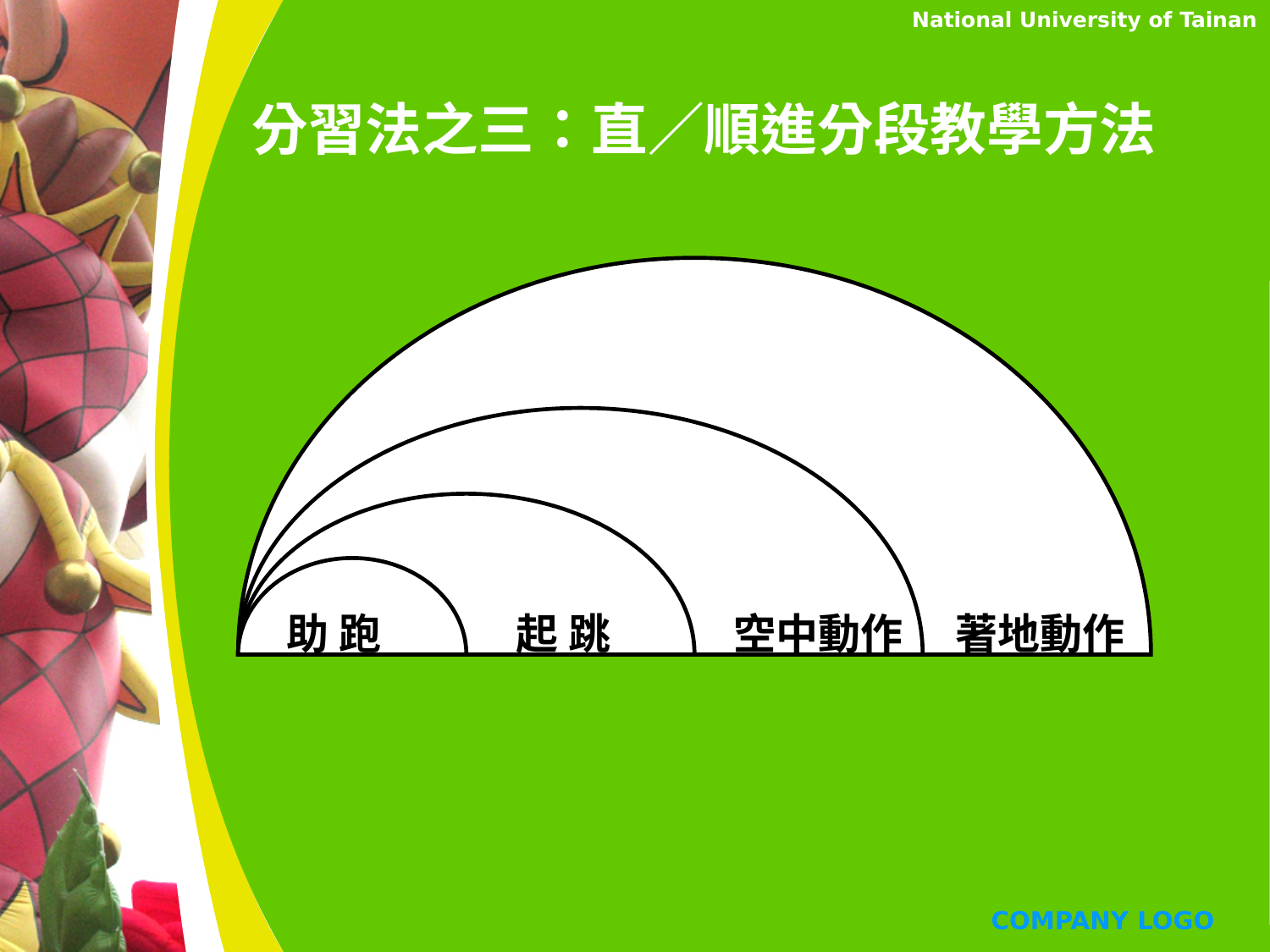

National University of Tainan
# 分習法之三：直∕順進分段教學方法

助 跑
起 跳
空中動作
著地動作